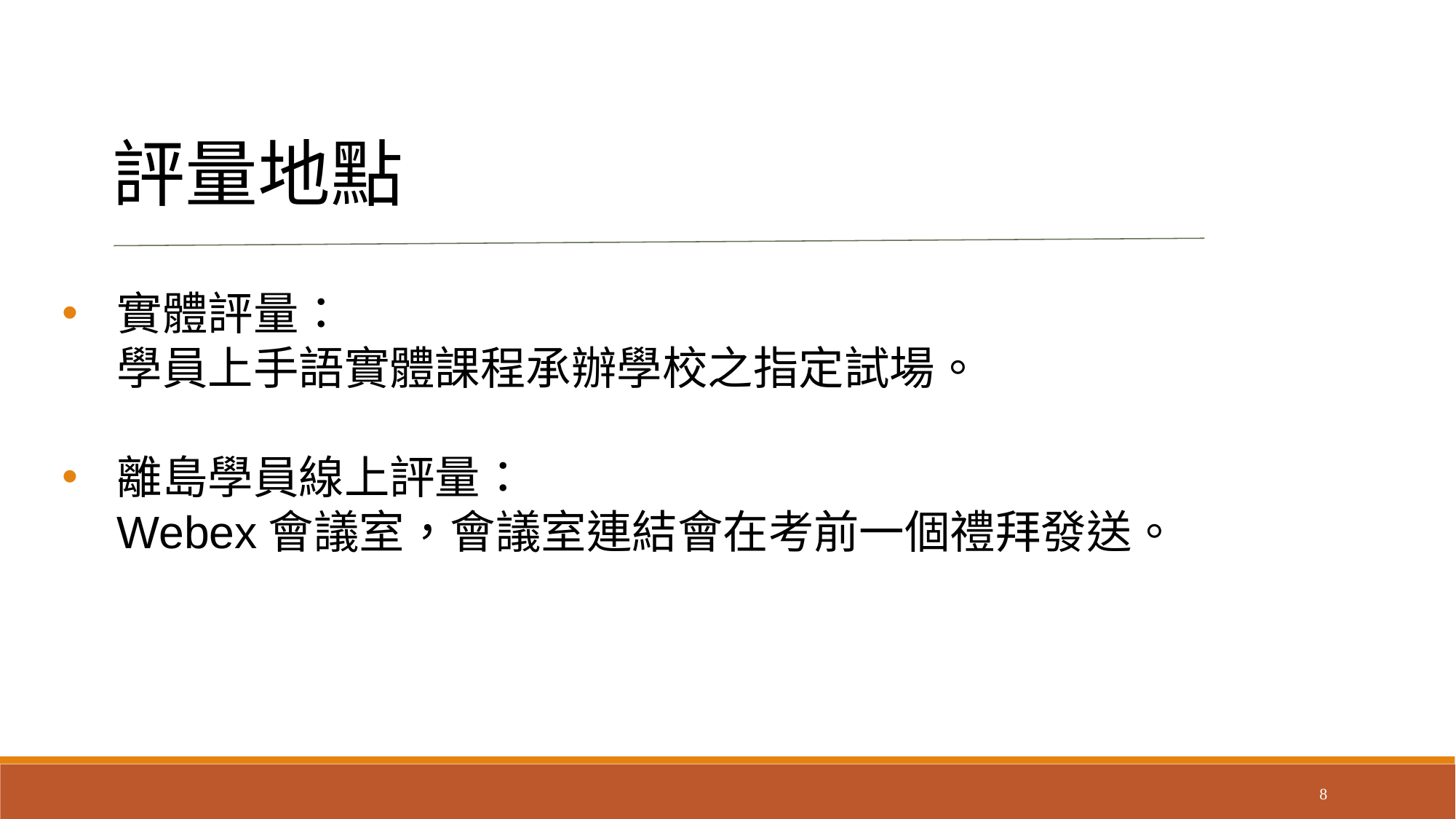

評量地點

實體評量：
學員上手語實體課程承辦學校之指定試場。

離島學員線上評量：
Webex會議室，會議室連結會在考前一個禮拜發送。
8